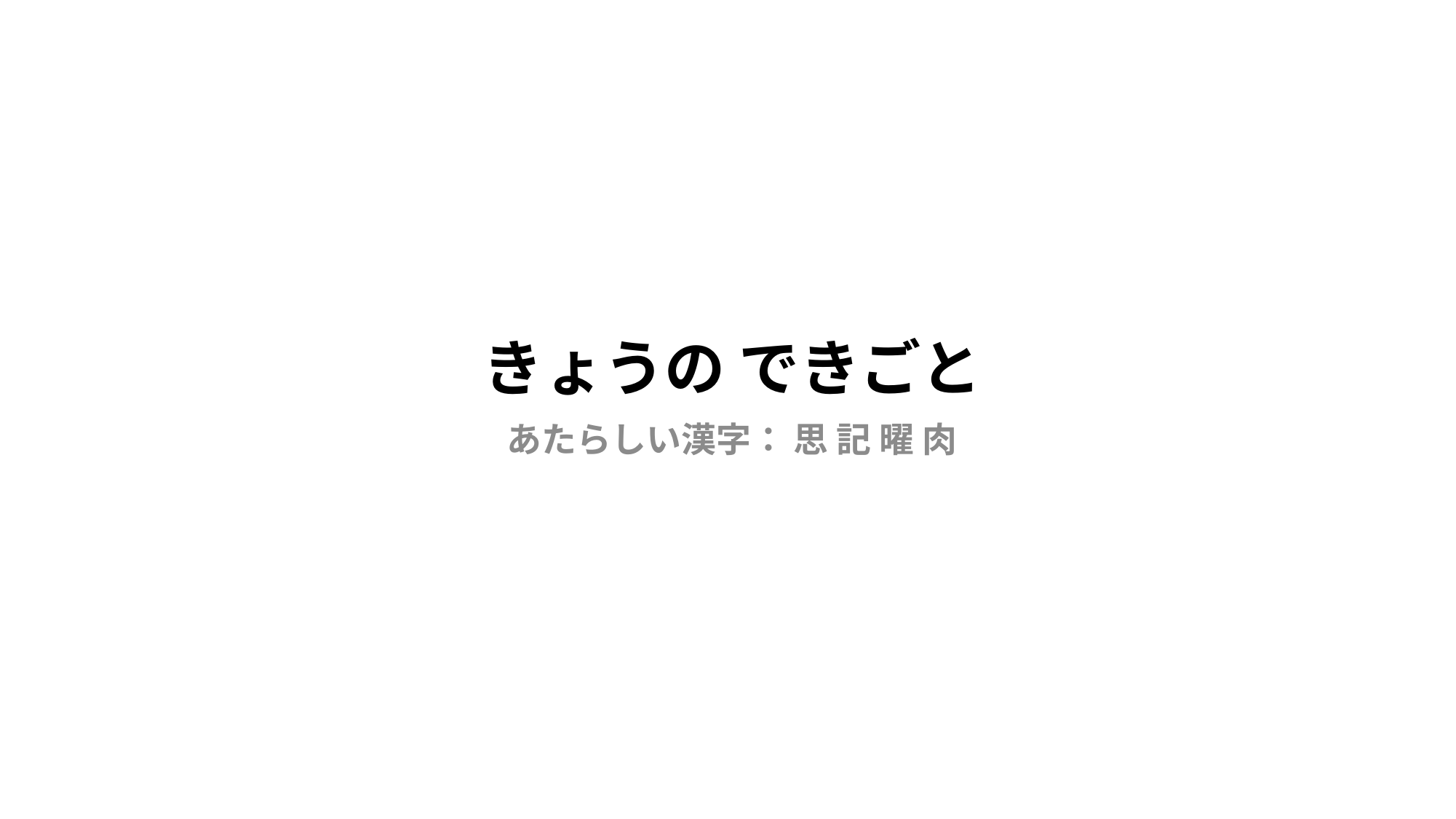

# きょうの できごと
あたらしい漢字： 思 記 曜 肉